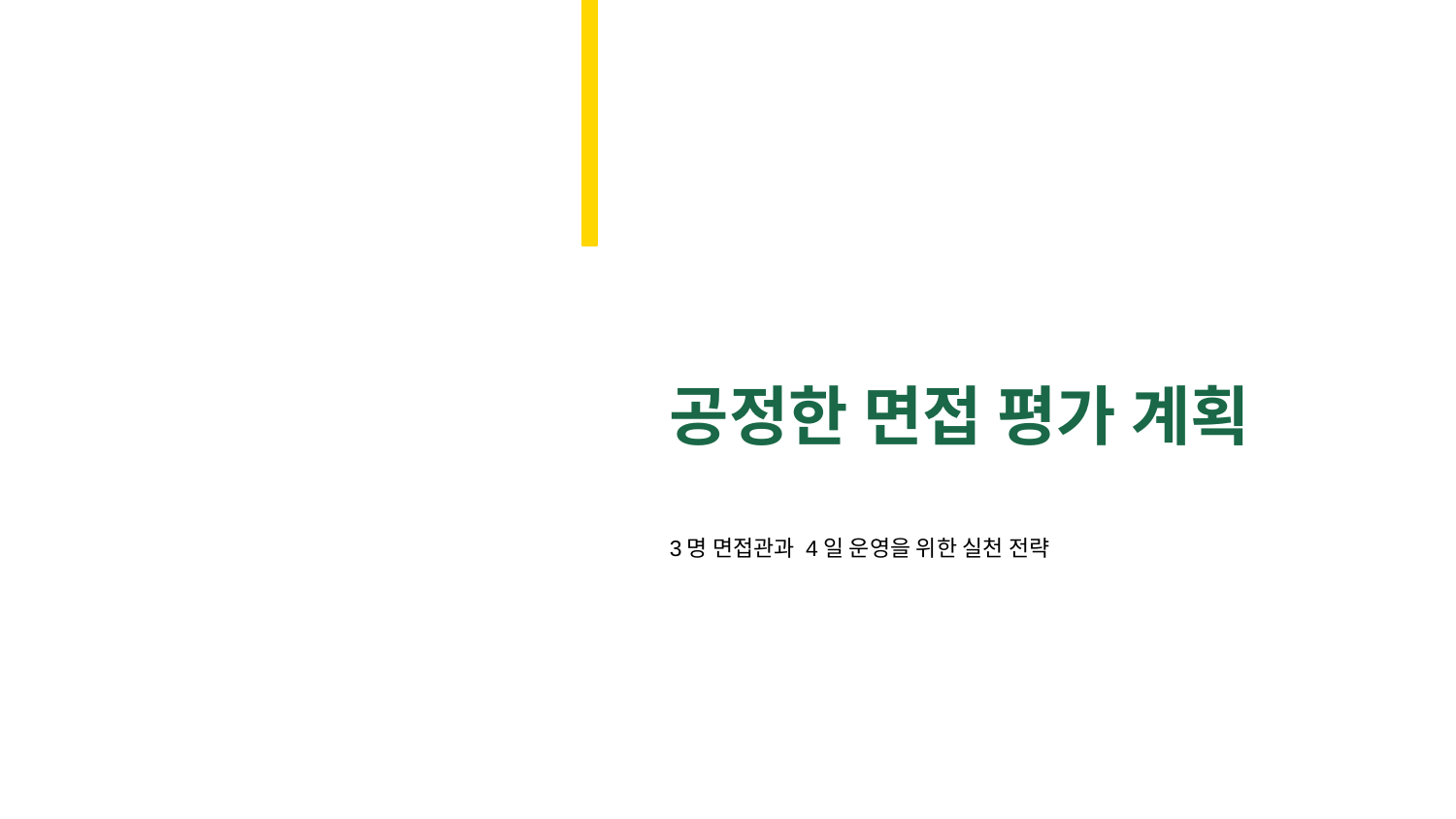

공정한 면접 평가 계획

3명 면접관과 4일 운영을 위한 실천 전략